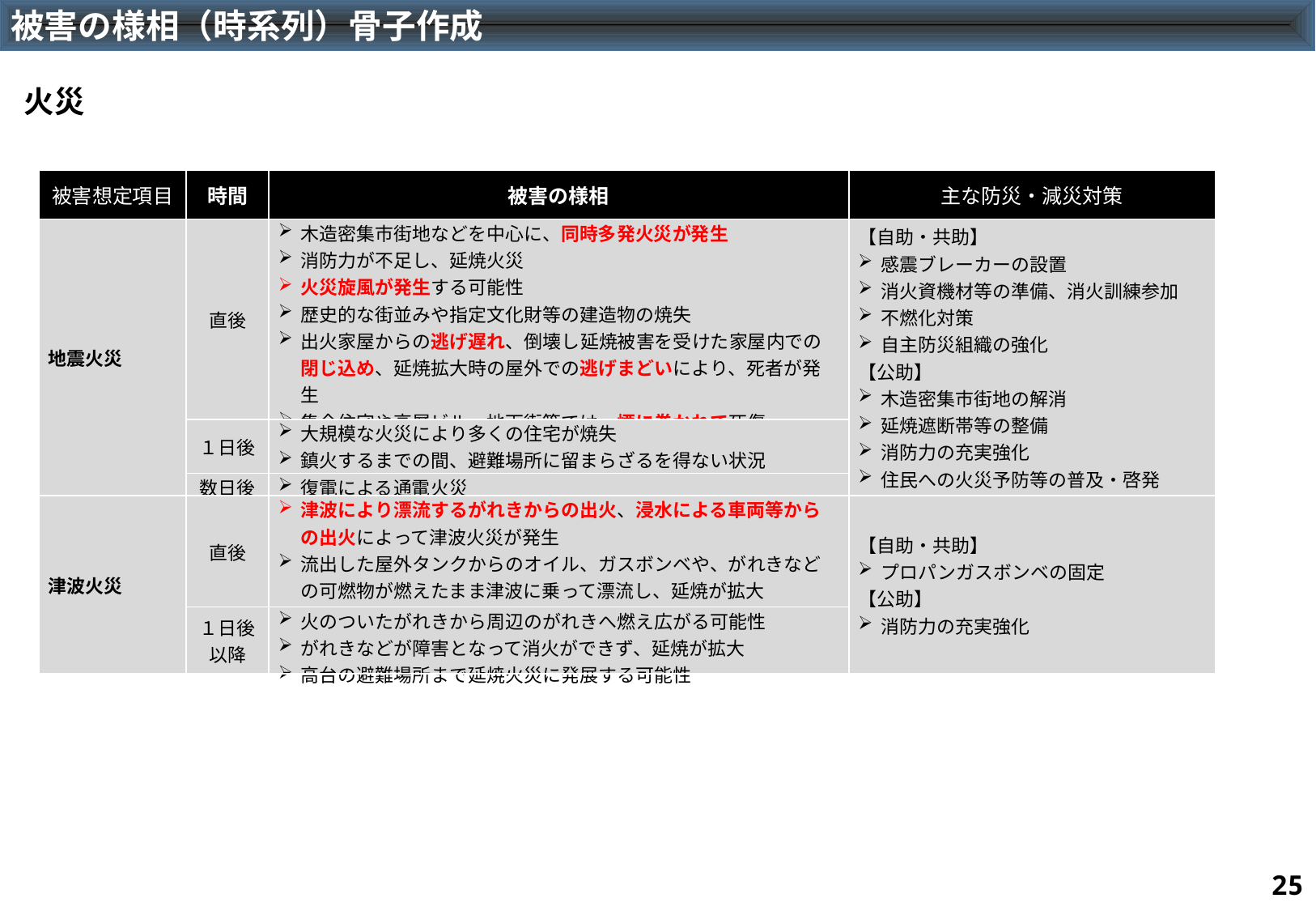

被害の様相（時系列）骨子作成
火災
| 被害想定項目 | 時間 | 被害の様相 | 主な防災・減災対策 |
| --- | --- | --- | --- |
| 地震火災 | 直後 | 木造密集市街地などを中心に、同時多発火災が発生 消防力が不足し、延焼火災 火災旋風が発生する可能性 歴史的な街並みや指定文化財等の建造物の焼失 出火家屋からの逃げ遅れ、倒壊し延焼被害を受けた家屋内での閉じ込め、延焼拡大時の屋外での逃げまどいにより、死者が発生 集合住宅や高層ビル、地下街等では、煙に巻かれて死傷 調理時間帯や強風時では、被害が拡大 | 【自助・共助】 感震ブレーカーの設置 消火資機材等の準備、消火訓練参加 不燃化対策 自主防災組織の強化 【公助】 木造密集市街地の解消 延焼遮断帯等の整備 消防力の充実強化 住民への火災予防等の普及・啓発 |
|  | １日後 | 大規模な火災により多くの住宅が焼失 鎮火するまでの間、避難場所に留まらざるを得ない状況 |  |
|  | 数日後 | 復電による通電火災 |  |
| 津波火災 | 直後 | 津波により漂流するがれきからの出火、浸水による車両等からの出火によって津波火災が発生 流出した屋外タンクからのオイル、ガスボンベや、がれきなどの可燃物が燃えたまま津波に乗って漂流し、延焼が拡大 海上油面火災が形成され、燃えた船舶が延焼拡大を更に助長 | 【自助・共助】 プロパンガスボンベの固定 【公助】 消防力の充実強化 |
|  | １日後 以降 | 火のついたがれきから周辺のがれきへ燃え広がる可能性 がれきなどが障害となって消火ができず、延焼が拡大 高台の避難場所まで延焼火災に発展する可能性 |  |
25